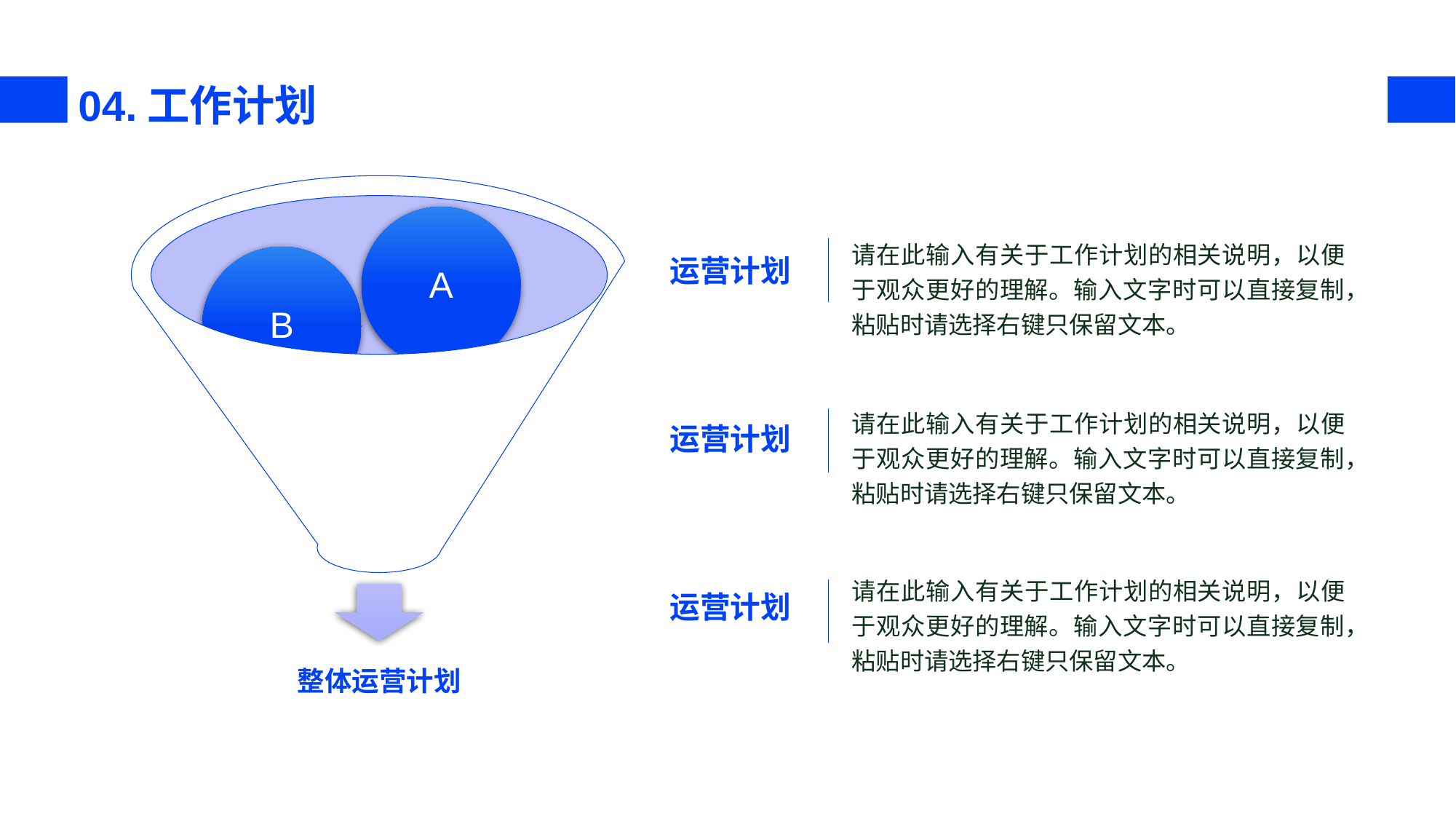

04.工作计划

A
B
C

整体运营计划
请在此输入有关于工作计划的相关说明，以便于观众更好的理解。输入文字时可以直接复制，粘贴时请选择右键只保留文本。
运营计划
请在此输入有关于工作计划的相关说明，以便于观众更好的理解。输入文字时可以直接复制，粘贴时请选择右键只保留文本。
运营计划
请在此输入有关于工作计划的相关说明，以便于观众更好的理解。输入文字时可以直接复制，粘贴时请选择右键只保留文本。
运营计划